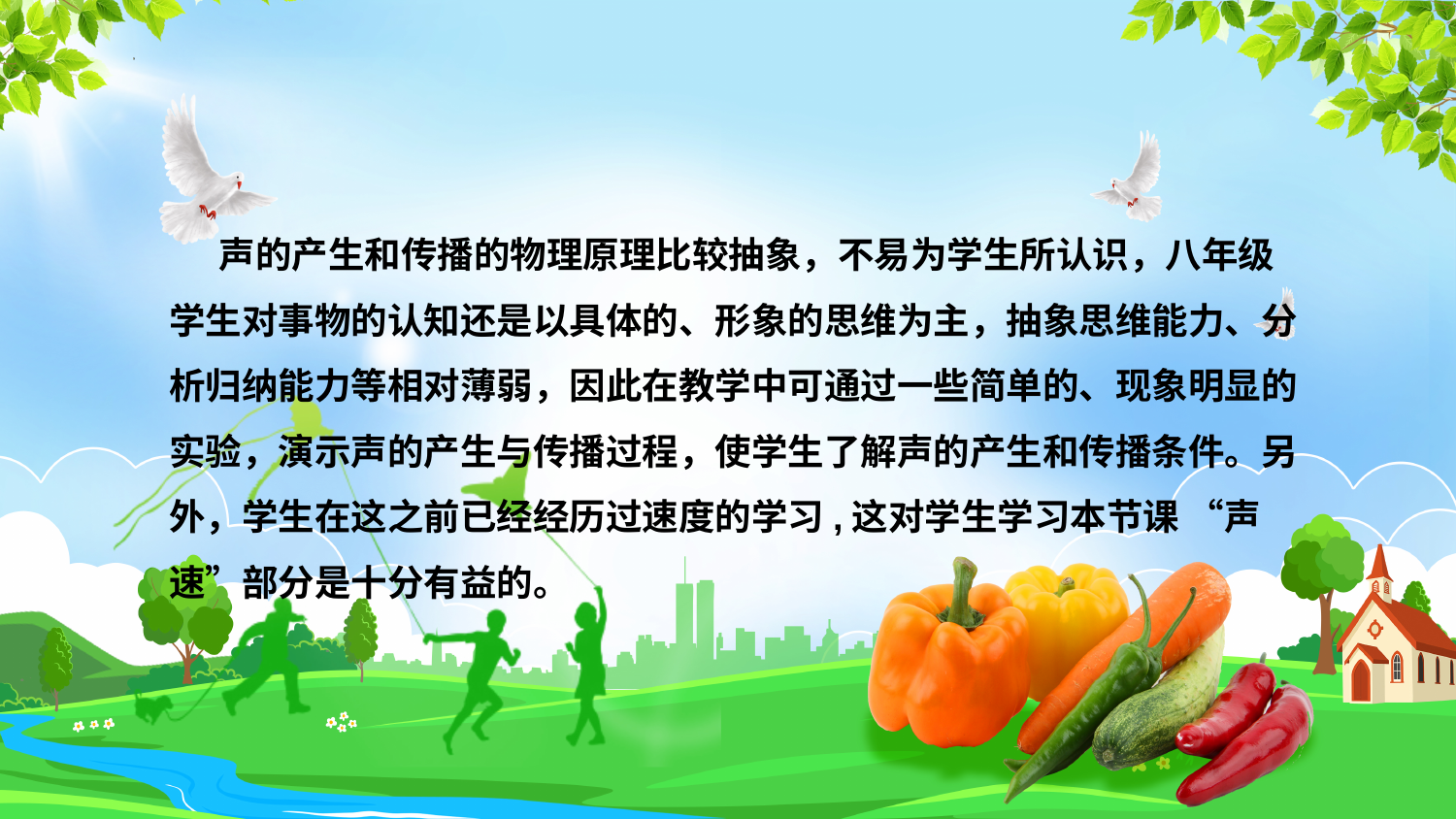

声的产生和传播的物理原理比较抽象，不易为学生所认识，八年级学生对事物的认知还是以具体的、形象的思维为主，抽象思维能力、分析归纳能力等相对薄弱，因此在教学中可通过一些简单的、现象明显的实验，演示声的产生与传播过程，使学生了解声的产生和传播条件。另外，学生在这之前已经经历过速度的学习,这对学生学习本节课 “声速”部分是十分有益的。